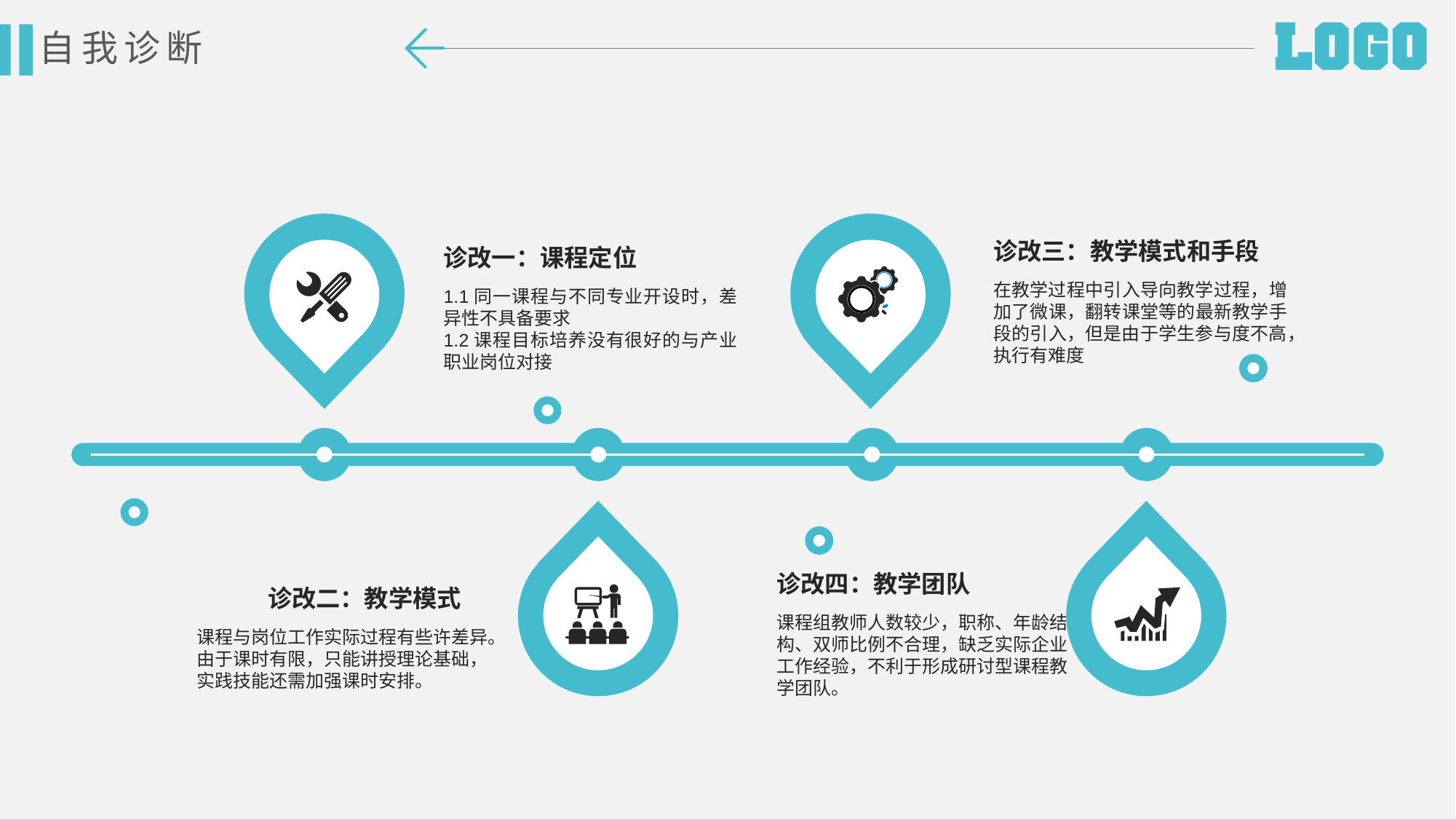

自我诊断

诊改三：教学模式和手段
在教学过程中引入导向教学过程，增加了微课，翻转课堂等的最新教学手段的引入，但是由于学生参与度不高，执行有难度
诊改一：课程定位
1.1同一课程与不同专业开设时，差异性不具备要求
1.2课程目标培养没有很好的与产业职业岗位对接

诊改四：教学团队
课程组教师人数较少，职称、年龄结构、双师比例不合理，缺乏实际企业工作经验，不利于形成研讨型课程教学团队。
诊改二：教学模式
课程与岗位工作实际过程有些许差异。由于课时有限，只能讲授理论基础，实践技能还需加强课时安排。